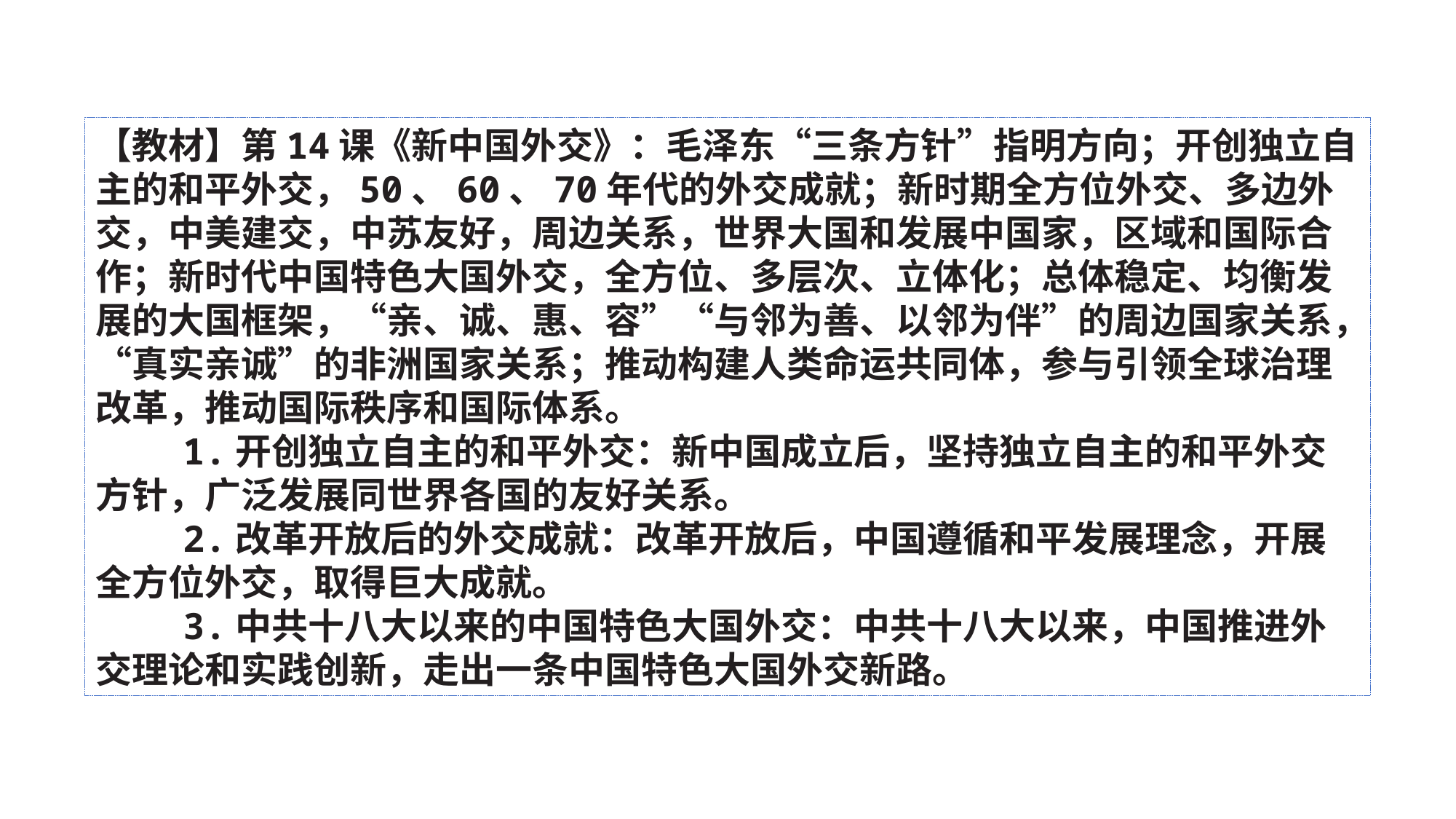

【教材】第14课《新中国外交》：毛泽东“三条方针”指明方向；开创独立自主的和平外交，50、60、70年代的外交成就；新时期全方位外交、多边外交，中美建交，中苏友好，周边关系，世界大国和发展中国家，区域和国际合作；新时代中国特色大国外交，全方位、多层次、立体化；总体稳定、均衡发展的大国框架，“亲、诚、惠、容”“与邻为善、以邻为伴”的周边国家关系，“真实亲诚”的非洲国家关系；推动构建人类命运共同体，参与引领全球治理改革，推动国际秩序和国际体系。
    1.开创独立自主的和平外交：新中国成立后，坚持独立自主的和平外交方针，广泛发展同世界各国的友好关系。
    2.改革开放后的外交成就：改革开放后，中国遵循和平发展理念，开展全方位外交，取得巨大成就。
    3.中共十八大以来的中国特色大国外交：中共十八大以来，中国推进外交理论和实践创新，走出一条中国特色大国外交新路。